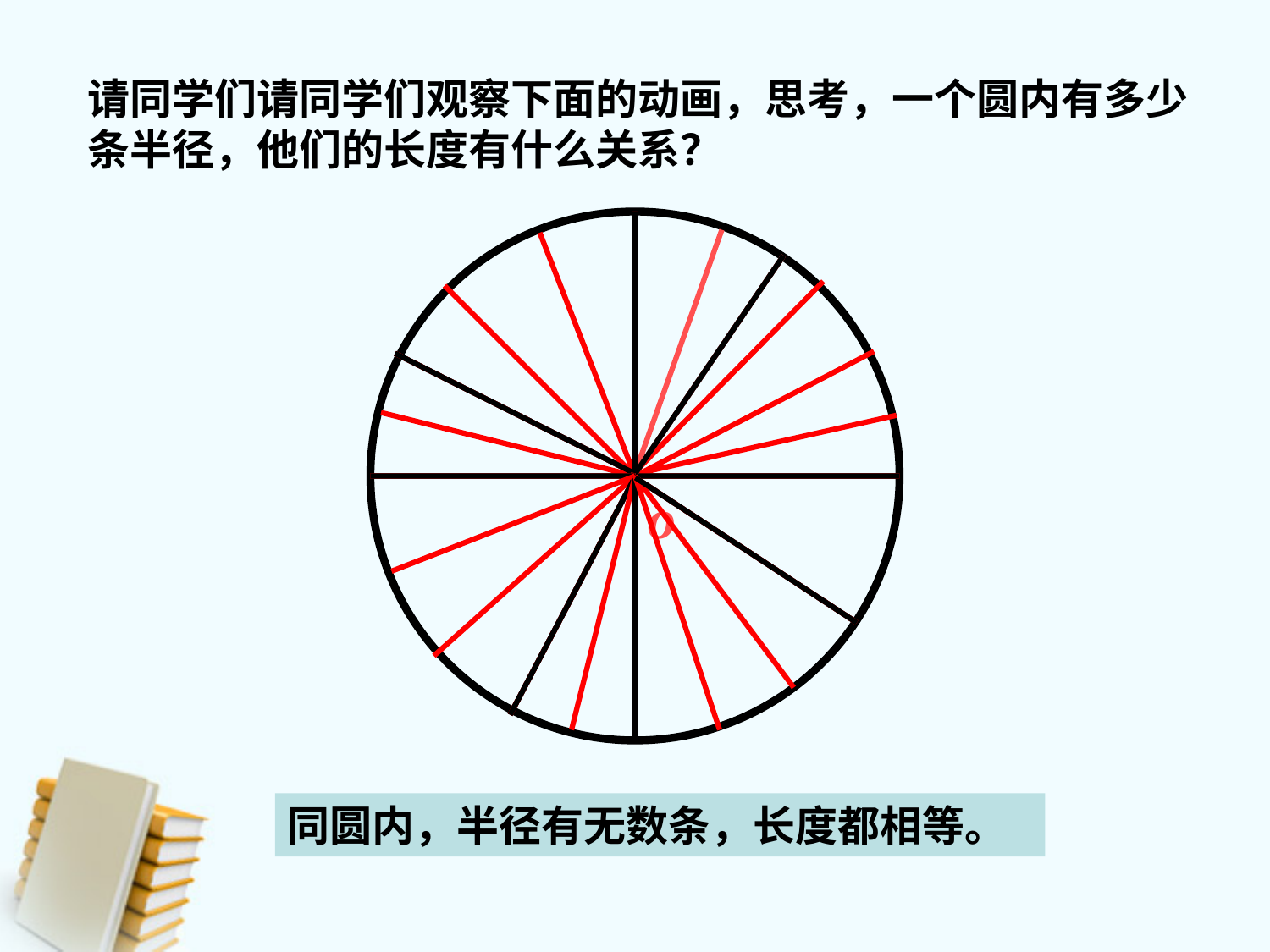

请同学们请同学们观察下面的动画，思考，一个圆内有多少条半径，他们的长度有什么关系？

•

o

同圆内，半径有无数条，长度都相等。